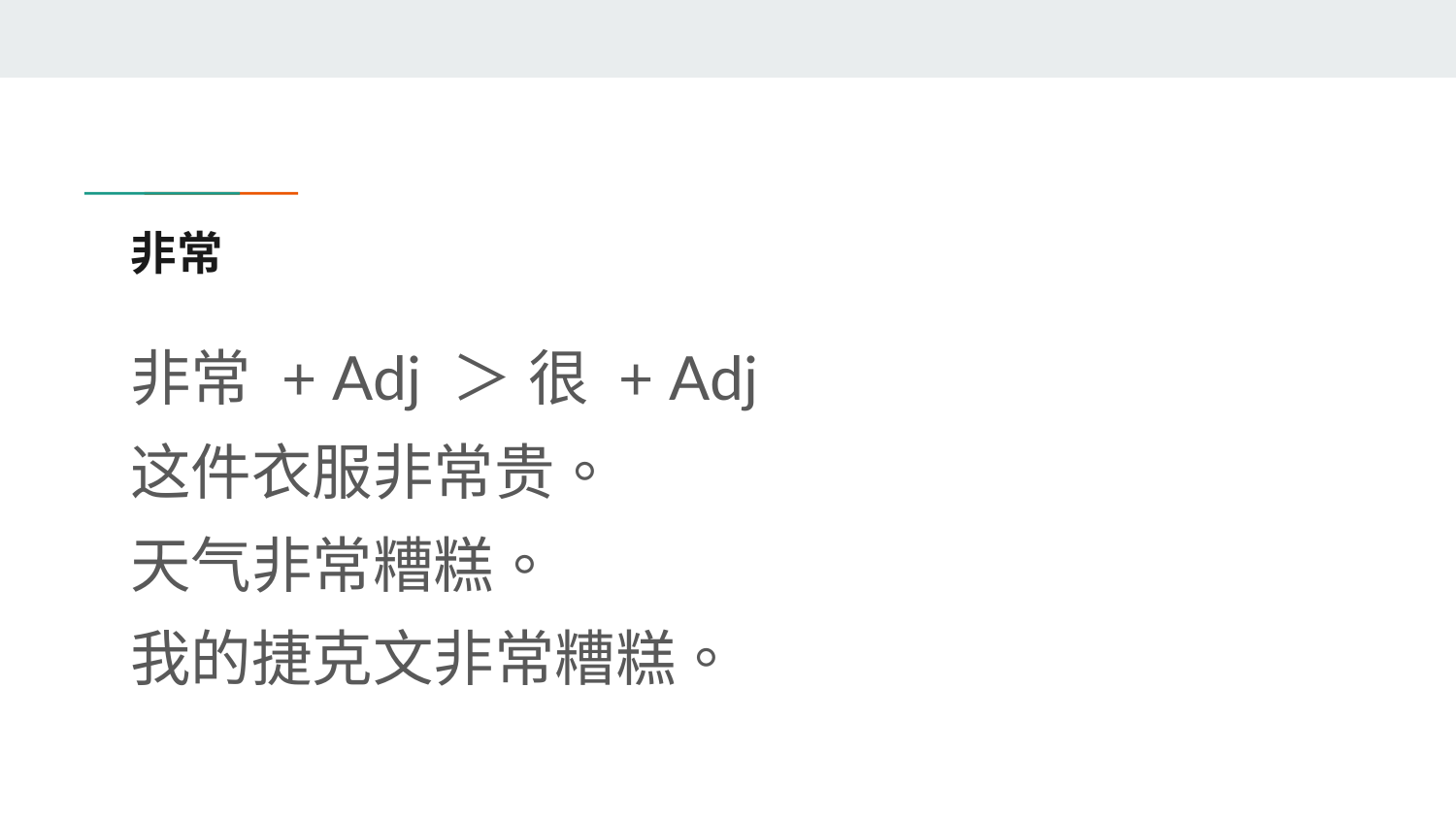

# 非常
非常 + Adj ＞ 很 + Adj
这件衣服非常贵。
天气非常糟糕。
我的捷克文非常糟糕。
​​​​